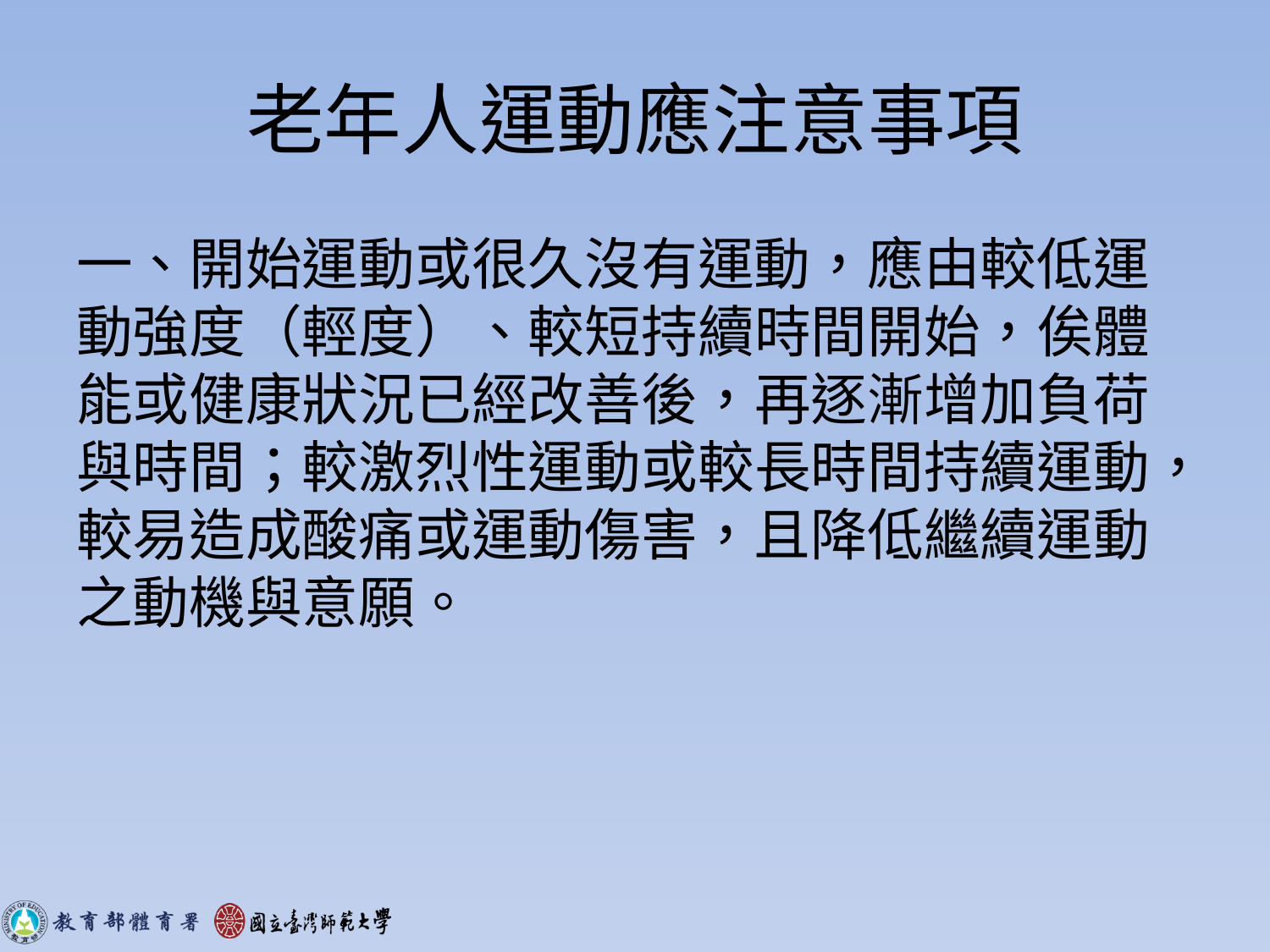

# 老年人運動應注意事項
一、開始運動或很久沒有運動，應由較低運動強度（輕度）、較短持續時間開始，俟體能或健康狀況已經改善後，再逐漸增加負荷與時間；較激烈性運動或較長時間持續運動，較易造成酸痛或運動傷害，且降低繼續運動之動機與意願。